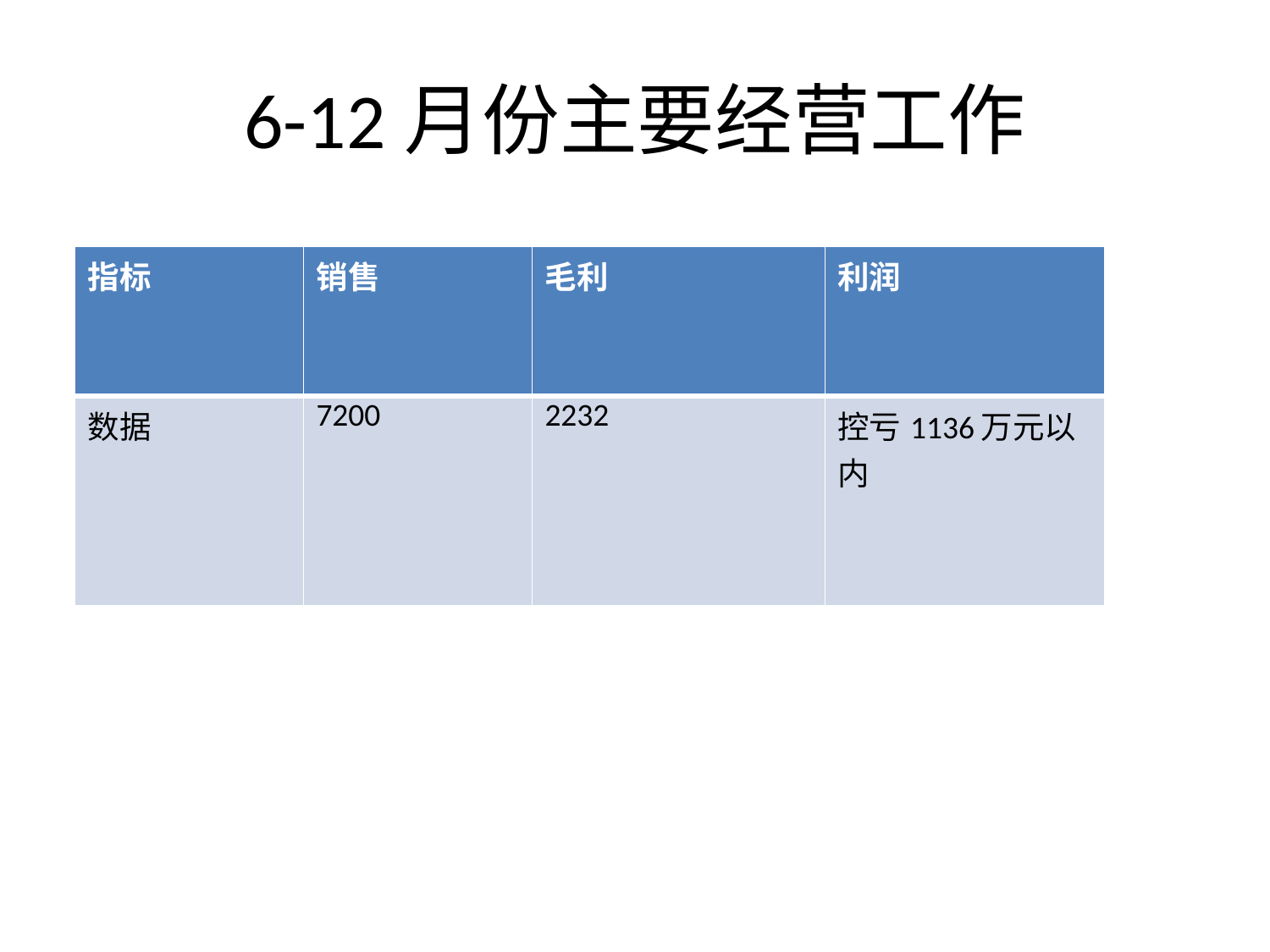

# 6-12月份主要经营工作
| 指标 | 销售 | 毛利 | 利润 |
| --- | --- | --- | --- |
| 数据 | 7200 | 2232 | 控亏1136万元以内 |